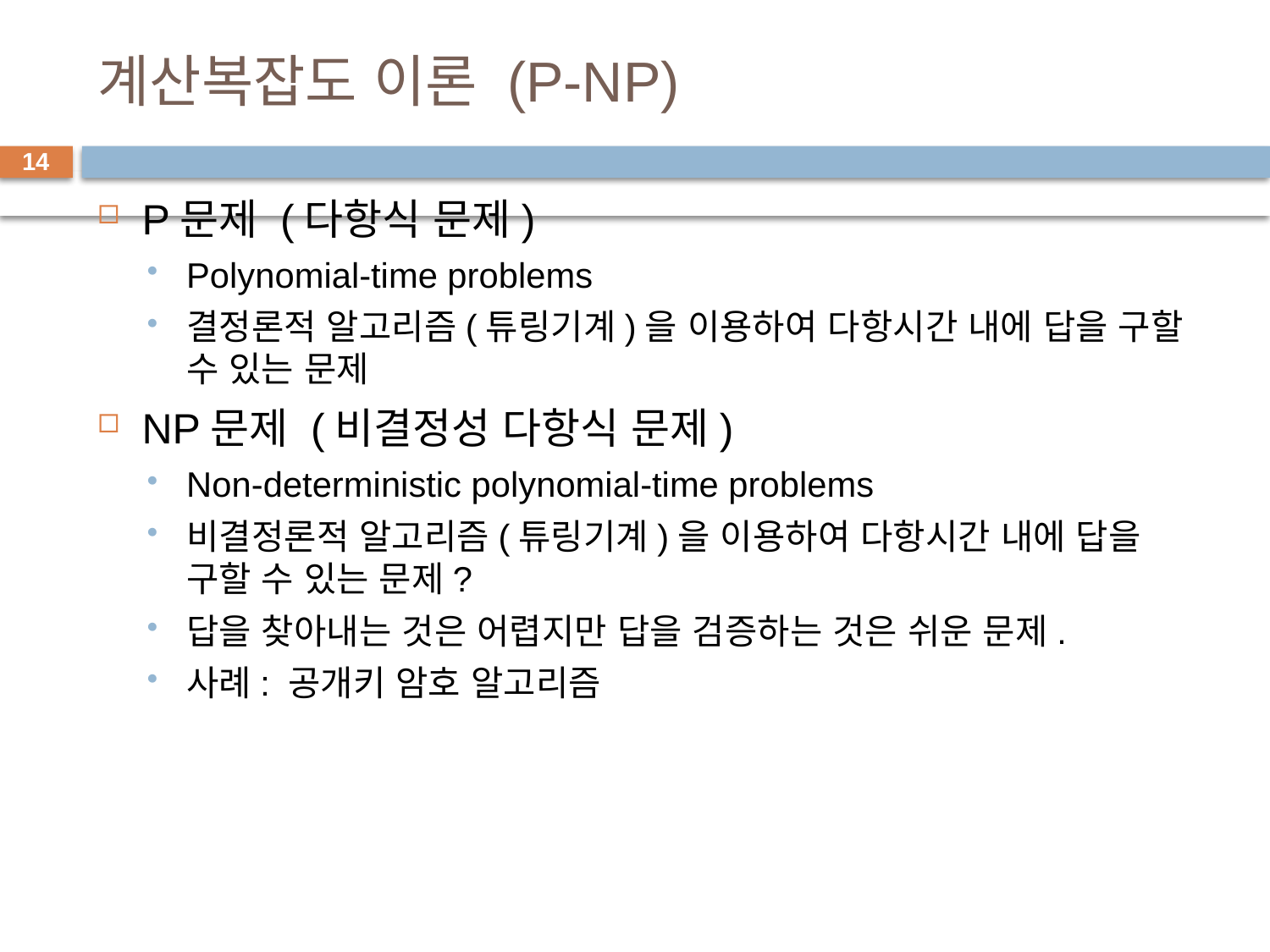

# 계산복잡도 이론 (P-NP)
14
P문제 (다항식 문제)
Polynomial-time problems
결정론적 알고리즘(튜링기계)을 이용하여 다항시간 내에 답을 구할 수 있는 문제
NP문제 (비결정성 다항식 문제)
Non-deterministic polynomial-time problems
비결정론적 알고리즘(튜링기계)을 이용하여 다항시간 내에 답을 구할 수 있는 문제?
답을 찾아내는 것은 어렵지만 답을 검증하는 것은 쉬운 문제.
사례: 공개키 암호 알고리즘